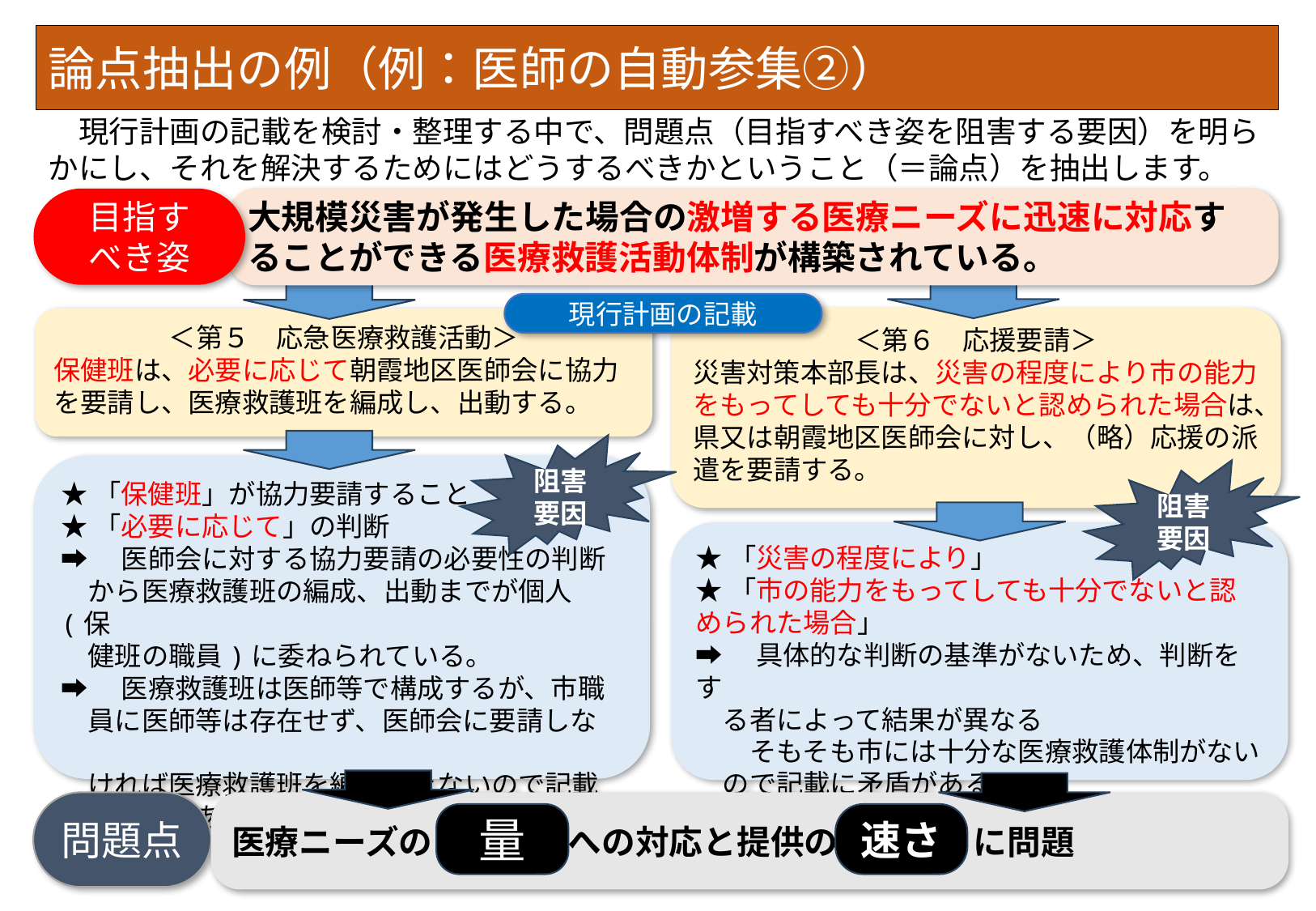

# 論点抽出の例（例：医師の自動参集②）
　現行計画の記載を検討・整理する中で、問題点（目指すべき姿を阻害する要因）を明らかにし、それを解決するためにはどうするべきかということ（＝論点）を抽出します。
大規模災害が発生した場合の激増する医療ニーズに迅速に対応することができる医療救護活動体制が構築されている。
目指す
べき姿

現行計画の記載
＜第６　応援要請＞
災害対策本部長は、災害の程度により市の能力をもってしても十分でないと認められた場合は、県又は朝霞地区医師会に対し、（略）応援の派遣を要請する。
＜第５　応急医療救護活動＞
保健班は、必要に応じて朝霞地区医師会に協力を要請し、医療救護班を編成し、出動する。

阻害要因
★「保健班」が協力要請すること
★「必要に応じて」の判断
➡　医師会に対する協力要請の必要性の判断
　から医療救護班の編成、出動までが個人(保
　健班の職員)に委ねられている。
➡　医療救護班は医師等で構成するが、市職
　員に医師等は存在せず、医師会に要請しな
　ければ医療救護班を編成できないので記載
　に矛盾がある。
阻害要因

★「災害の程度により」
★「市の能力をもってしても十分でないと認められた場合」
➡　具体的な判断の基準がないため、判断をす
　る者によって結果が異なる
　　そもそも市には十分な医療救護体制がない
　ので記載に矛盾がある。

問題点
医療ニーズの　　　　への対応と提供の　　　　に問題
量
速さ
19